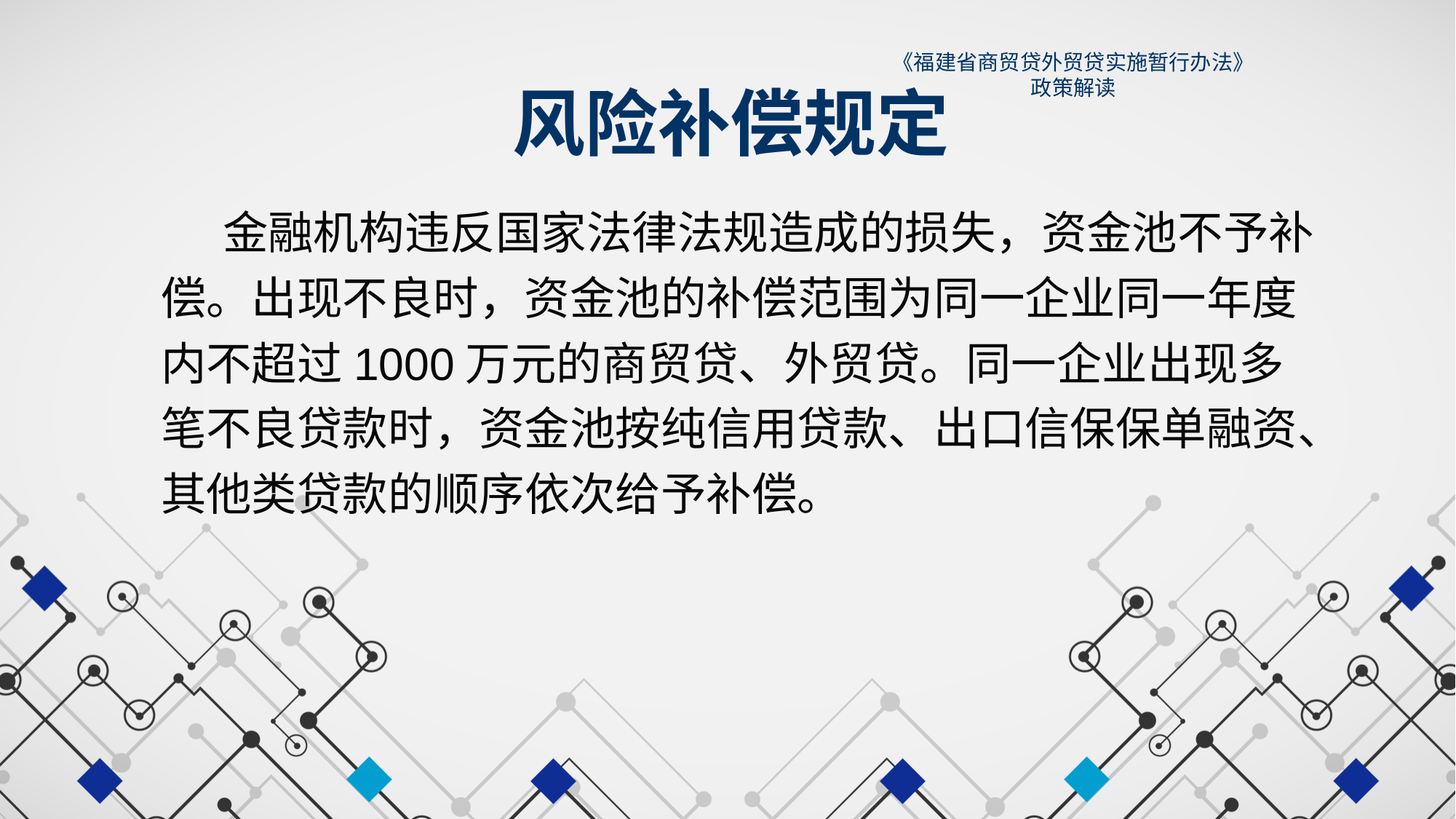

《福建省商贸贷外贸贷实施暂行办法》
政策解读
风险补偿规定
     金融机构违反国家法律法规造成的损失，资金池不予补偿。出现不良时，资金池的补偿范围为同一企业同一年度内不超过1000万元的商贸贷、外贸贷。同一企业出现多笔不良贷款时，资金池按纯信用贷款、出口信保保单融资、其他类贷款的顺序依次给予补偿。